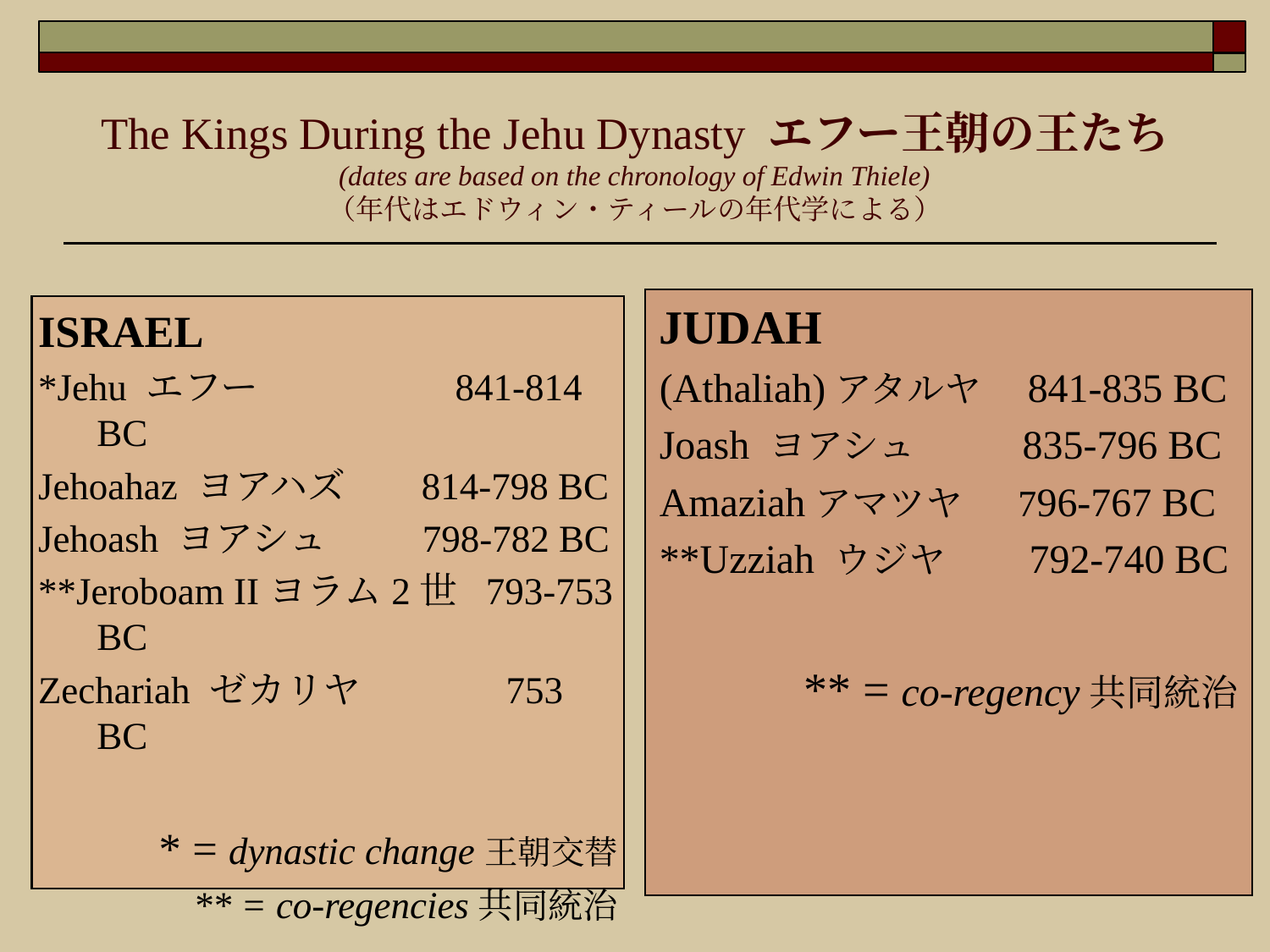

The Kings During the Jehu Dynasty エフー王朝の王たち
(dates are based on the chronology of Edwin Thiele)
（年代はエドウィン・ティールの年代学による）

JUDAH
(Athaliah)アタルヤ　841-835 BC
Joash ヨアシュ          835-796 BC
Amaziahアマツヤ     796-767 BC
**Uzziah ウジヤ　    792-740 BC

** = co-regency共同統治
ISRAEL
*Jehu エフー	  　　841-814 BC
Jehoahaz ヨアハズ　   814-798 BC
Jehoash ヨアシュ　     798-782 BC
**Jeroboam IIヨラム2世  793-753 BC
Zechariah ゼカリヤ	  753 BC

* = dynastic change王朝交替
** = co-regencies共同統治
121